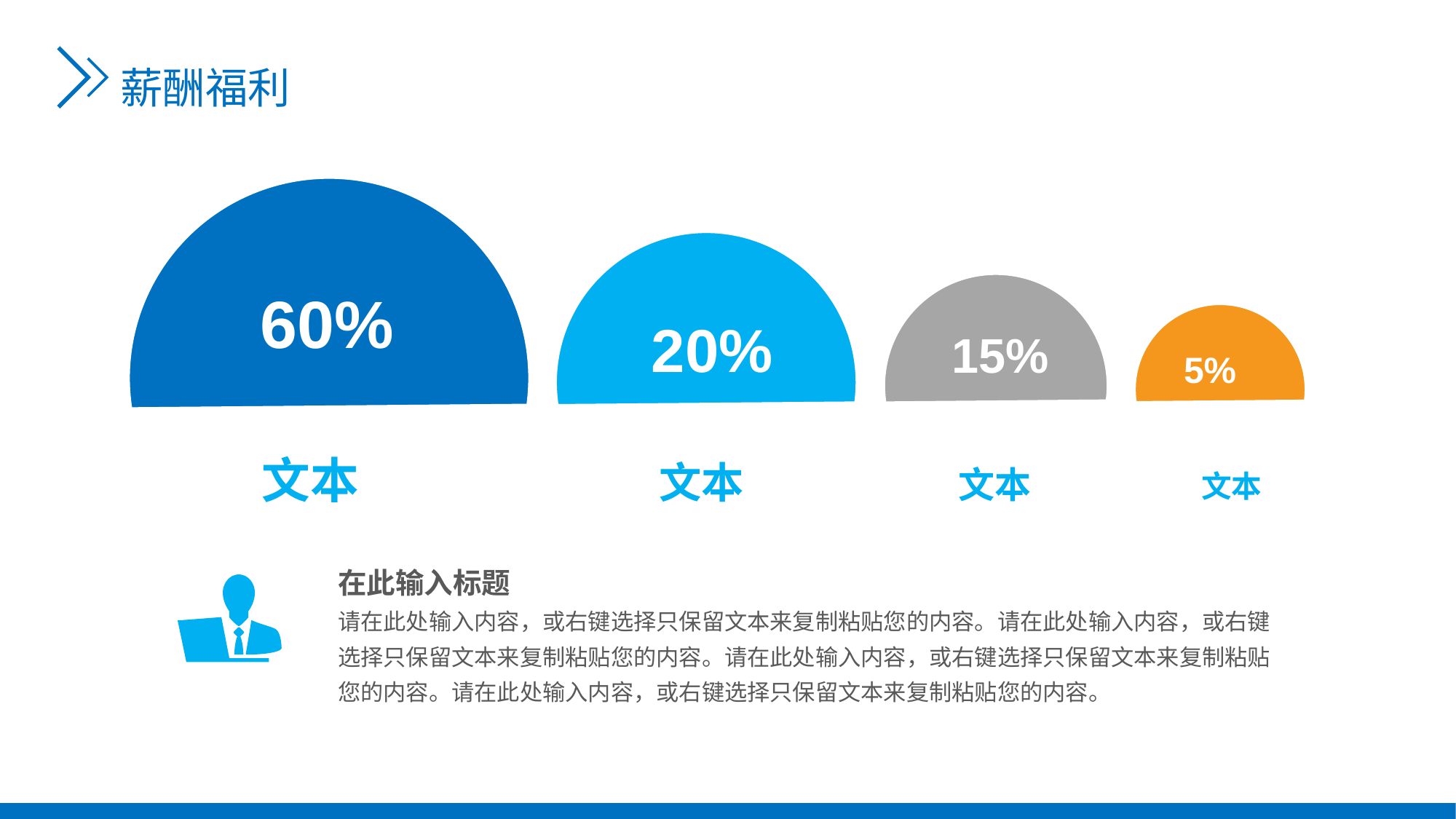

薪酬福利

60%

20%

15%

5%
文本
文本
文本
文本

在此输入标题
请在此处输入内容，或右键选择只保留文本来复制粘贴您的内容。请在此处输入内容，或右键选择只保留文本来复制粘贴您的内容。请在此处输入内容，或右键选择只保留文本来复制粘贴您的内容。请在此处输入内容，或右键选择只保留文本来复制粘贴您的内容。